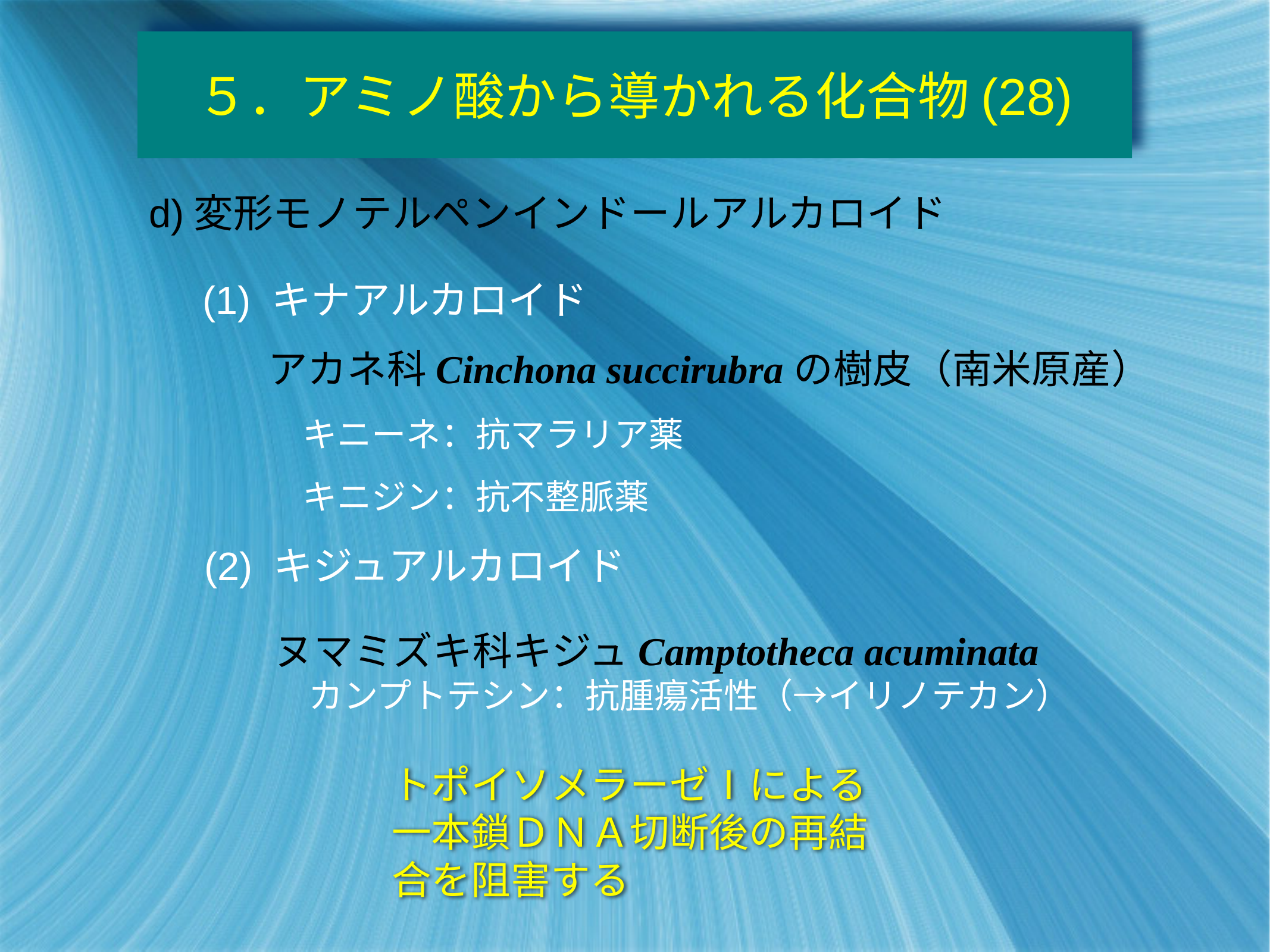

５．アミノ酸から導かれる化合物(28)
d)変形モノテルペンインドールアルカロイド
(1) キナアルカロイド
アカネ科Cinchona succirubraの樹皮（南米原産）
　キニーネ：抗マラリア薬
　キニジン：抗不整脈薬
(2) キジュアルカロイド
ヌマミズキ科キジュCamptotheca acuminata
　カンプトテシン：抗腫瘍活性（→イリノテカン）
トポイソメラーゼⅠによる一本鎖ＤＮＡ切断後の再結合を阻害する